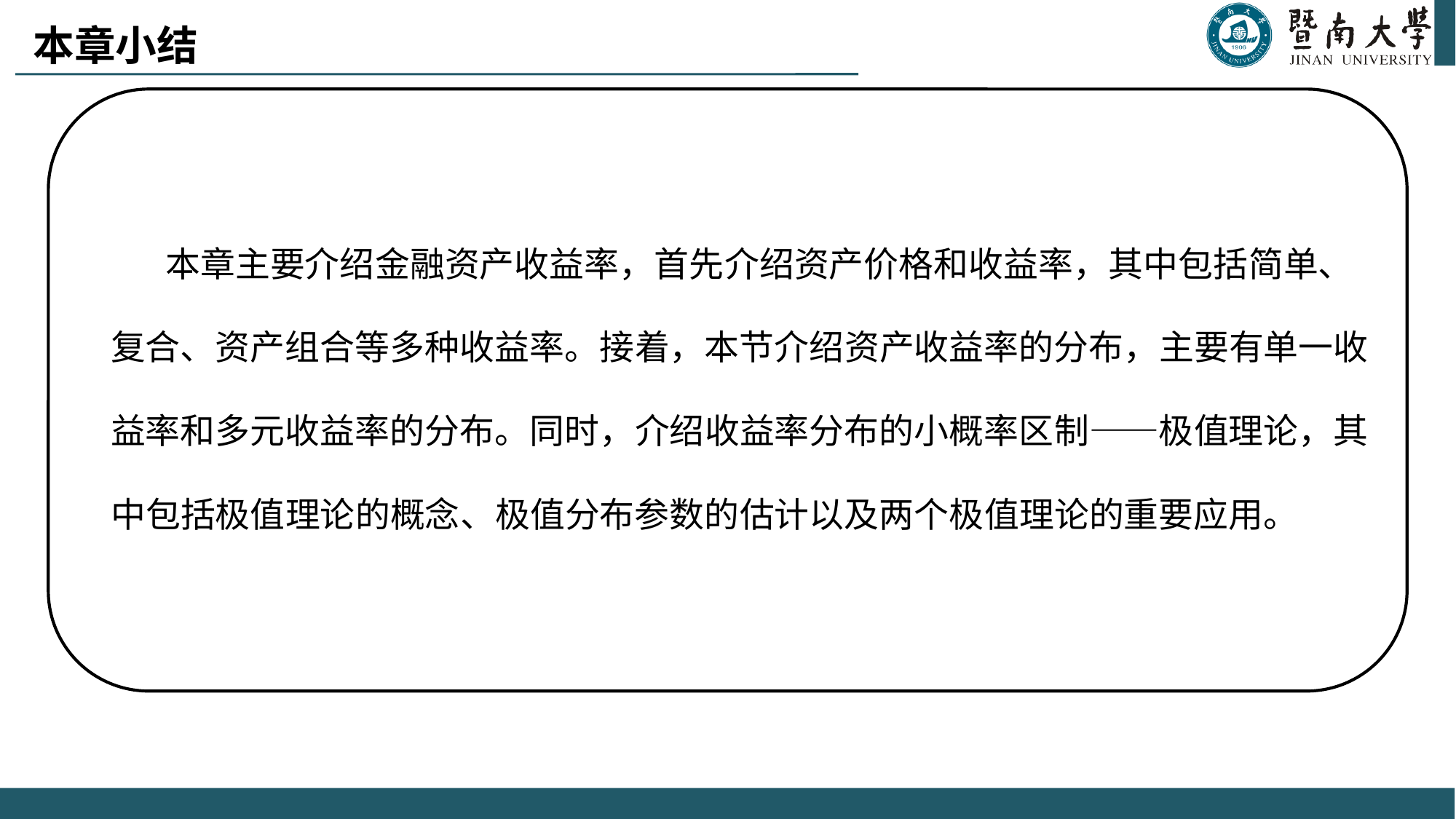

本章小结

本章主要介绍金融资产收益率，首先介绍资产价格和收益率，其中包括简单、复合、资产组合等多种收益率。接着，本节介绍资产收益率的分布，主要有单一收益率和多元收益率的分布。同时，介绍收益率分布的小概率区制——极值理论，其中包括极值理论的概念、极值分布参数的估计以及两个极值理论的重要应用。